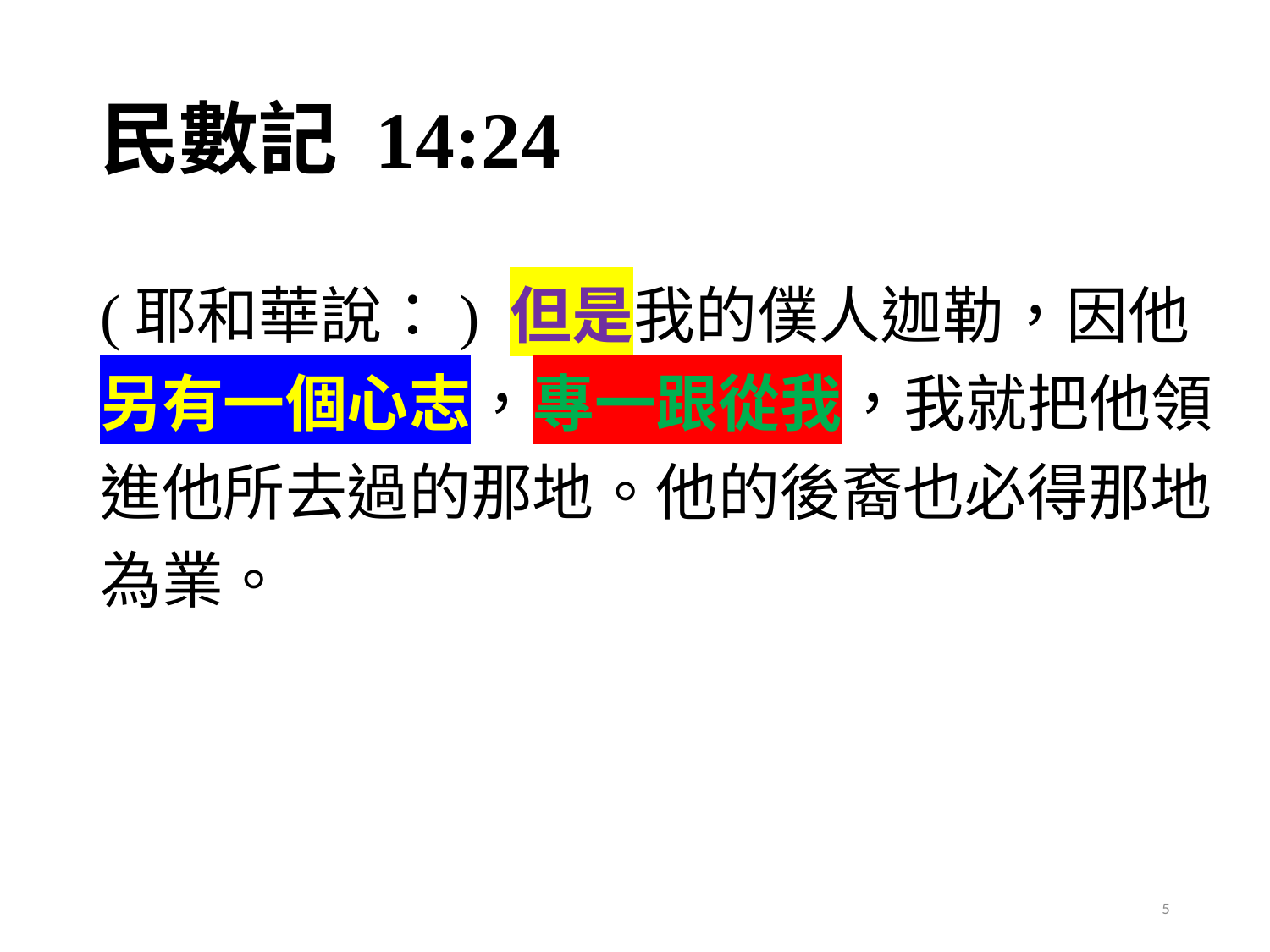

# 民數記 14:24
(耶和華說：) 但是我的僕人迦勒，因他另有一個心志，專一跟從我，我就把他領進他所去過的那地。他的後裔也必得那地為業。
5